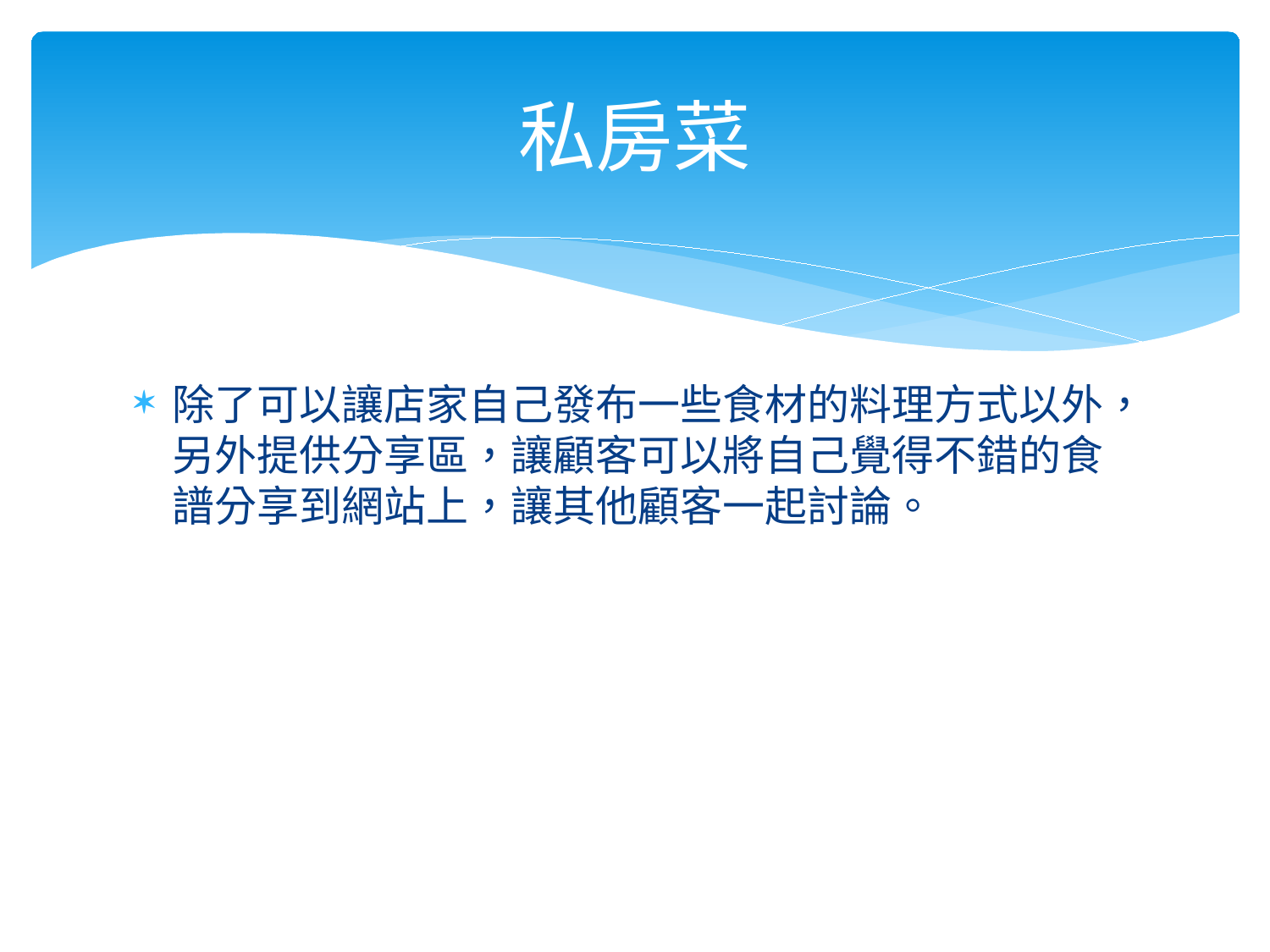

# 私房菜
除了可以讓店家自己發布一些食材的料理方式以外，另外提供分享區，讓顧客可以將自己覺得不錯的食譜分享到網站上，讓其他顧客一起討論。